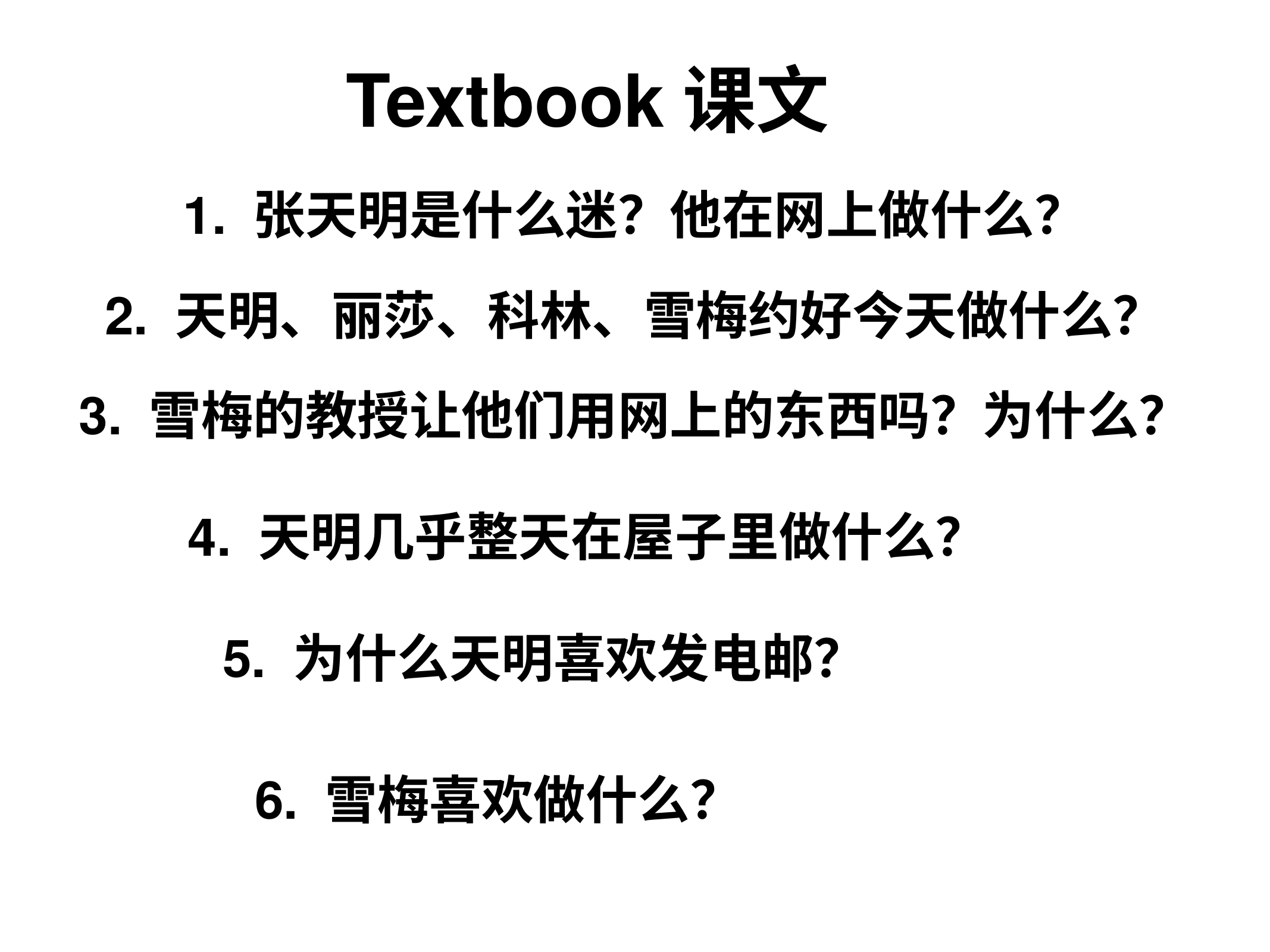

Textbook课文
1. 张天明是什么迷？他在网上做什么？
2. 天明、丽莎、科林、雪梅约好今天做什么？
3. 雪梅的教授让他们用网上的东西吗？为什么？
4. 天明几乎整天在屋子里做什么？
5. 为什么天明喜欢发电邮？
6. 雪梅喜欢做什么？